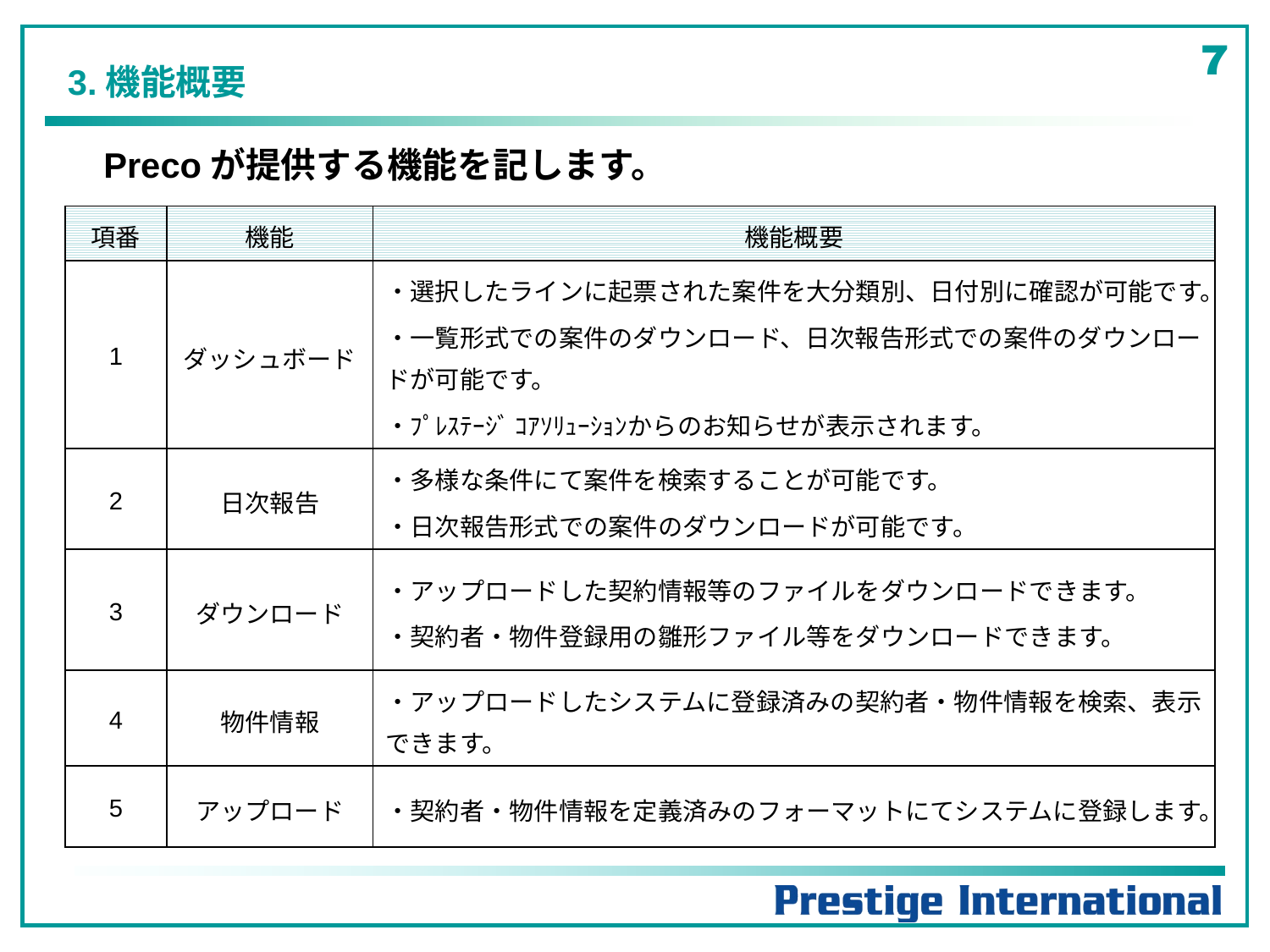

7
# 3.機能概要
Precoが提供する機能を記します。
| 項番 | 機能 | 機能概要 |
| --- | --- | --- |
| 1 | ダッシュボード | ・選択したラインに起票された案件を大分類別、日付別に確認が可能です。 ・一覧形式での案件のダウンロード、日次報告形式での案件のダウンロードが可能です。 ・ﾌﾟﾚｽﾃｰｼﾞ ｺｱｿﾘｭｰｼｮﾝからのお知らせが表示されます。 |
| 2 | 日次報告 | ・多様な条件にて案件を検索することが可能です。 ・日次報告形式での案件のダウンロードが可能です。 |
| 3 | ダウンロード | ・アップロードした契約情報等のファイルをダウンロードできます。 ・契約者・物件登録用の雛形ファイル等をダウンロードできます。 |
| 4 | 物件情報 | ・アップロードしたシステムに登録済みの契約者・物件情報を検索、表示できます。 |
| 5 | アップロード | ・契約者・物件情報を定義済みのフォーマットにてシステムに登録します。 |